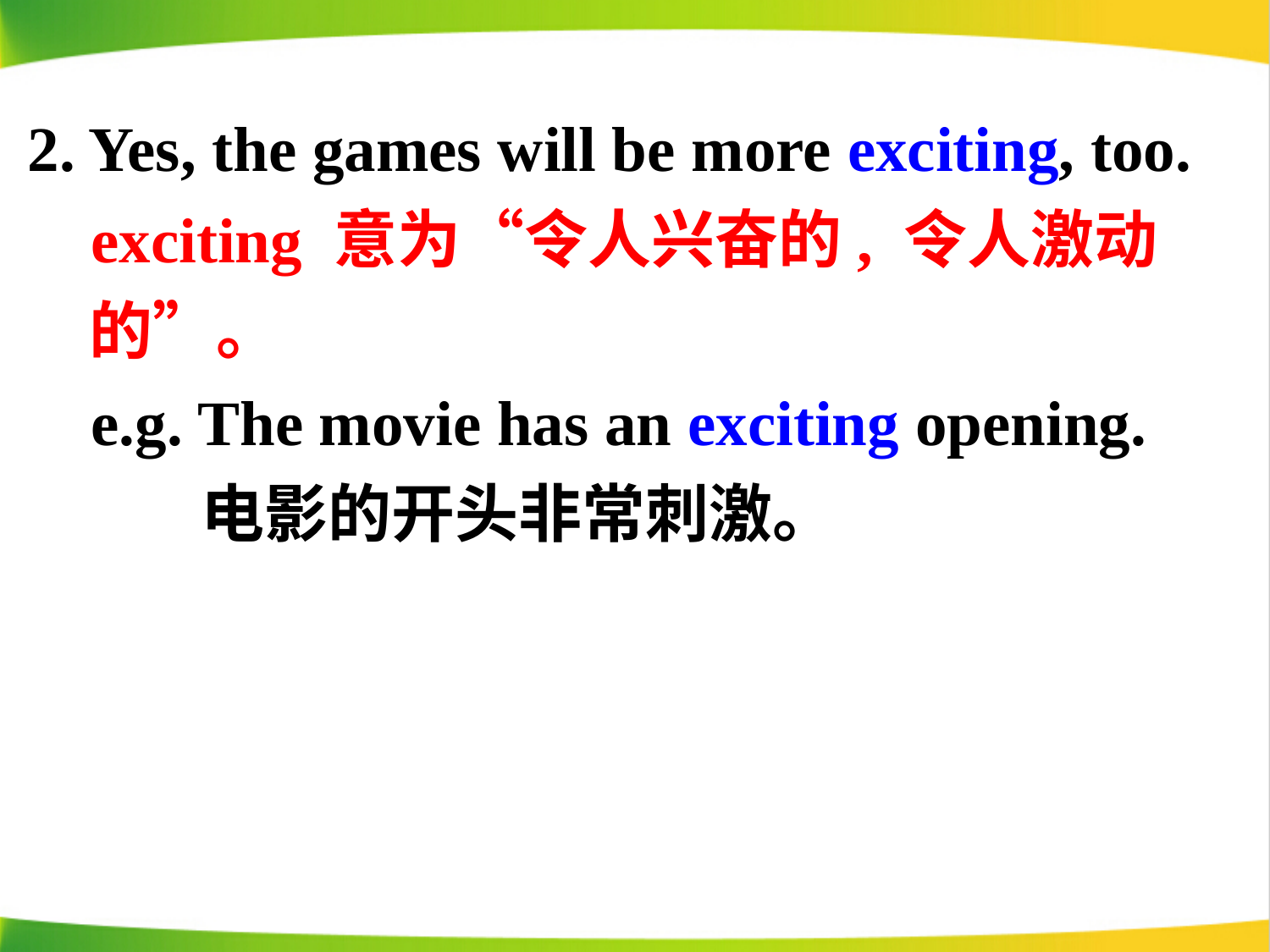

2. Yes, the games will be more exciting, too.
    exciting 意为“令人兴奋的, 令人激动的”。
    e.g. The movie has an exciting opening.
           电影的开头非常刺激。